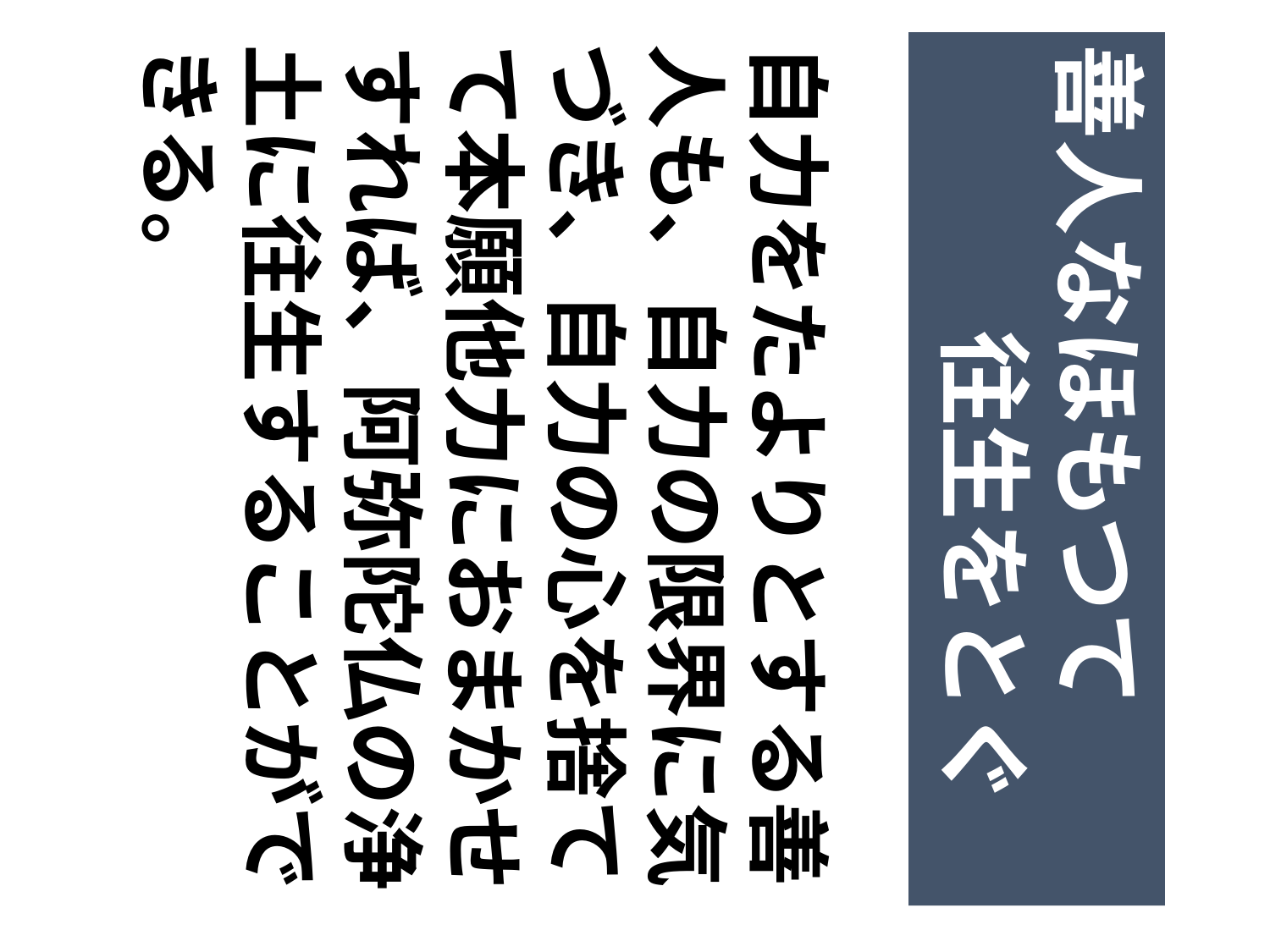

自力をたよりとする善人も、自力の限界に気づき、自力の心を捨てて本願他力におまかせすれば、阿弥陀仏の浄土に往生することができる。
善人なほもつて
　　　往生をとぐ